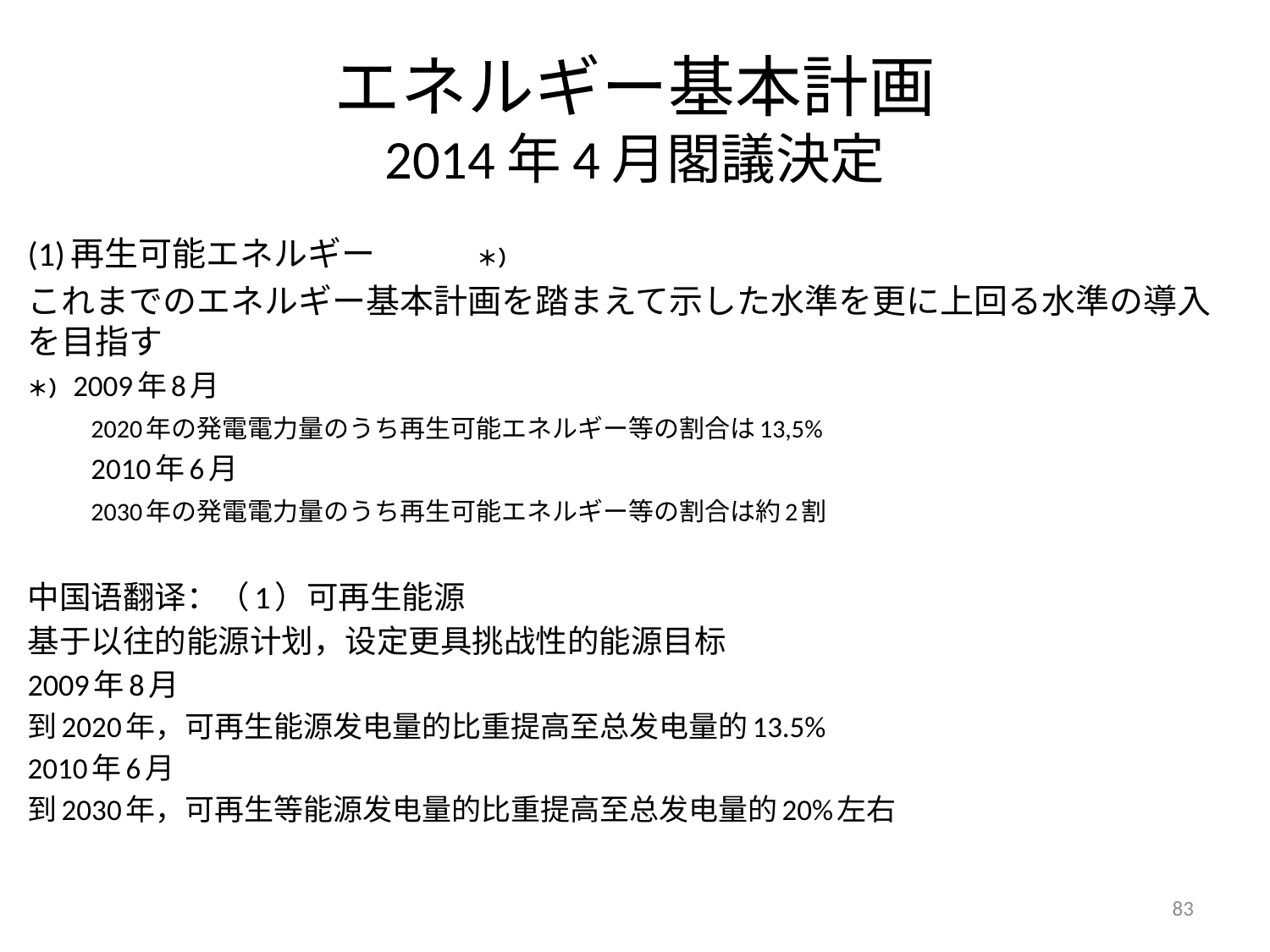

# エネルギー基本計画 2014年4月閣議決定
(1)再生可能エネルギー　　　＊）
これまでのエネルギー基本計画を踏まえて示した水準を更に上回る水準の導入を目指す
＊）2009年8月
　　2020年の発電電力量のうち再生可能エネルギー等の割合は13,5%
　　2010年6月
　　2030年の発電電力量のうち再生可能エネルギー等の割合は約2割

中国语翻译：（1）可再生能源
基于以往的能源计划，设定更具挑战性的能源目标
2009年8月
到2020年，可再生能源发电量的比重提高至总发电量的13.5%
2010年6月
到2030年，可再生等能源发电量的比重提高至总发电量的20%左右

83